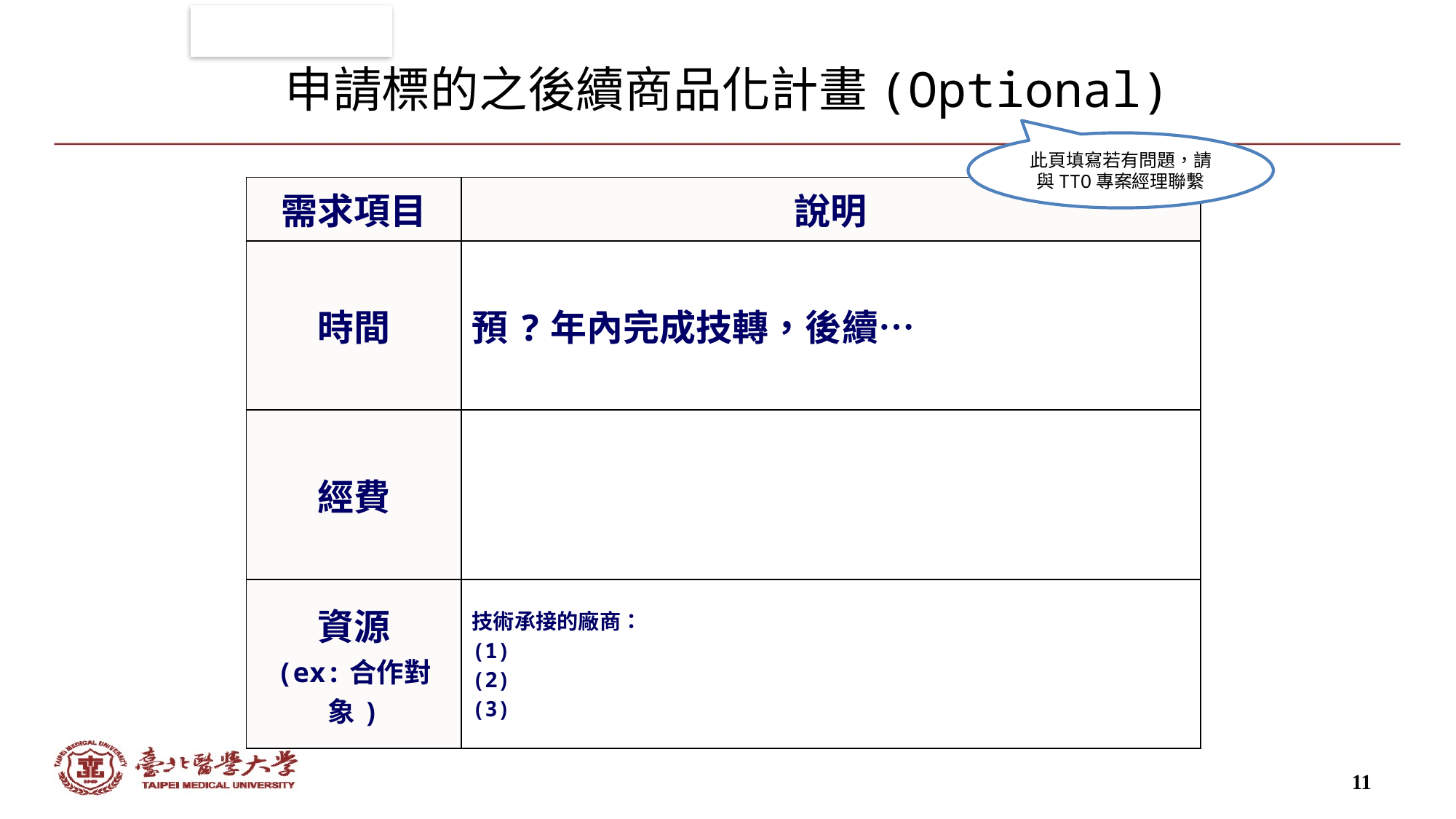

申請標的之後續商品化計畫(Optional)
此頁填寫若有問題，請與TTO專案經理聯繫
| 需求項目 | 說明 |
| --- | --- |
| 時間 | 預?年內完成技轉，後續… |
| 經費 |  |
| 資源 (ex:合作對象) | 技術承接的廠商： (1) (2) (3) |
11